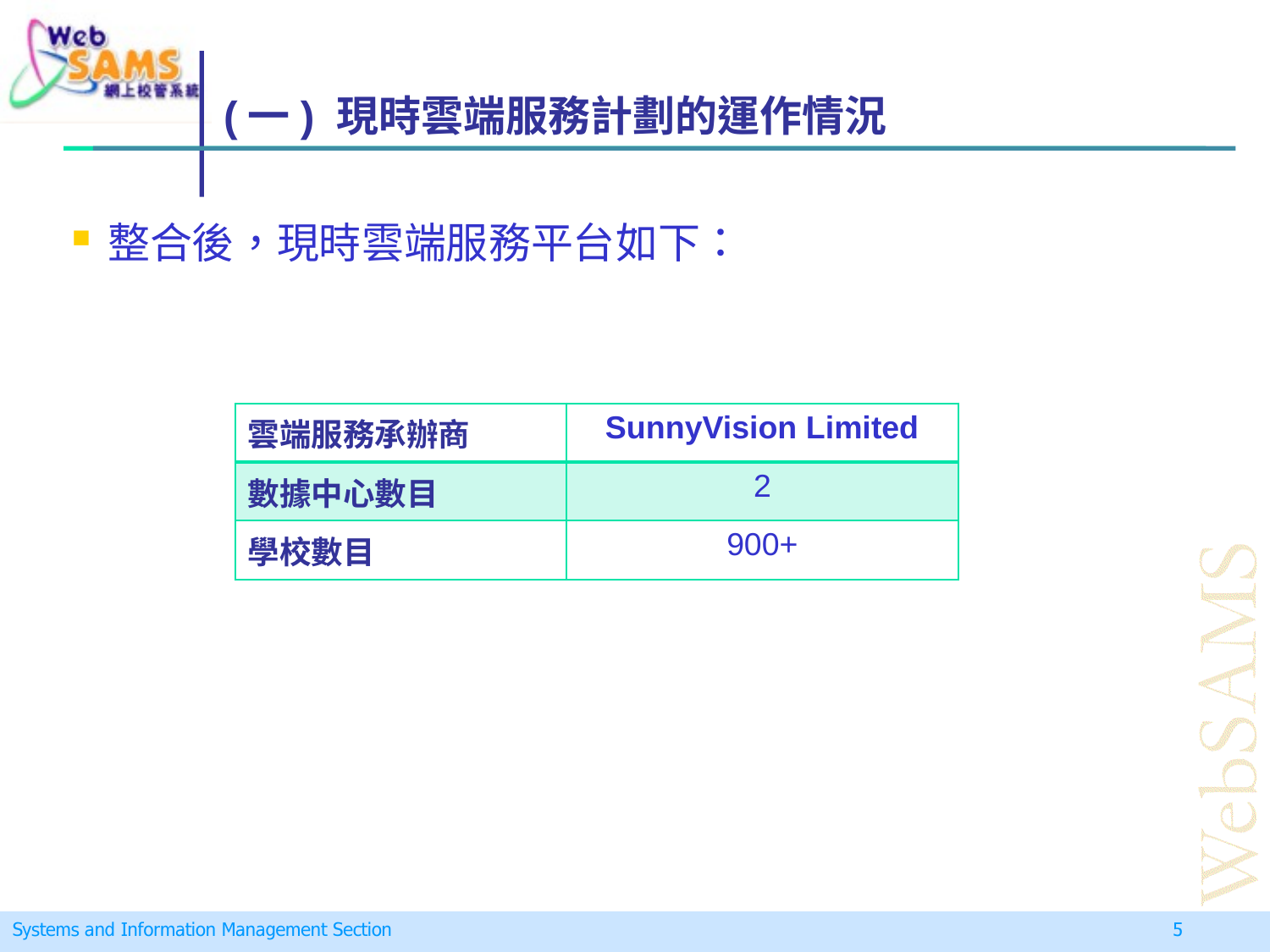

# (一) 現時雲端服務計劃的運作情況
整合後，現時雲端服務平台如下：

| 雲端服務承辦商 | SunnyVision Limited |
| --- | --- |
| 數據中心數目 | 2 |
| 學校數目 | 900+ |